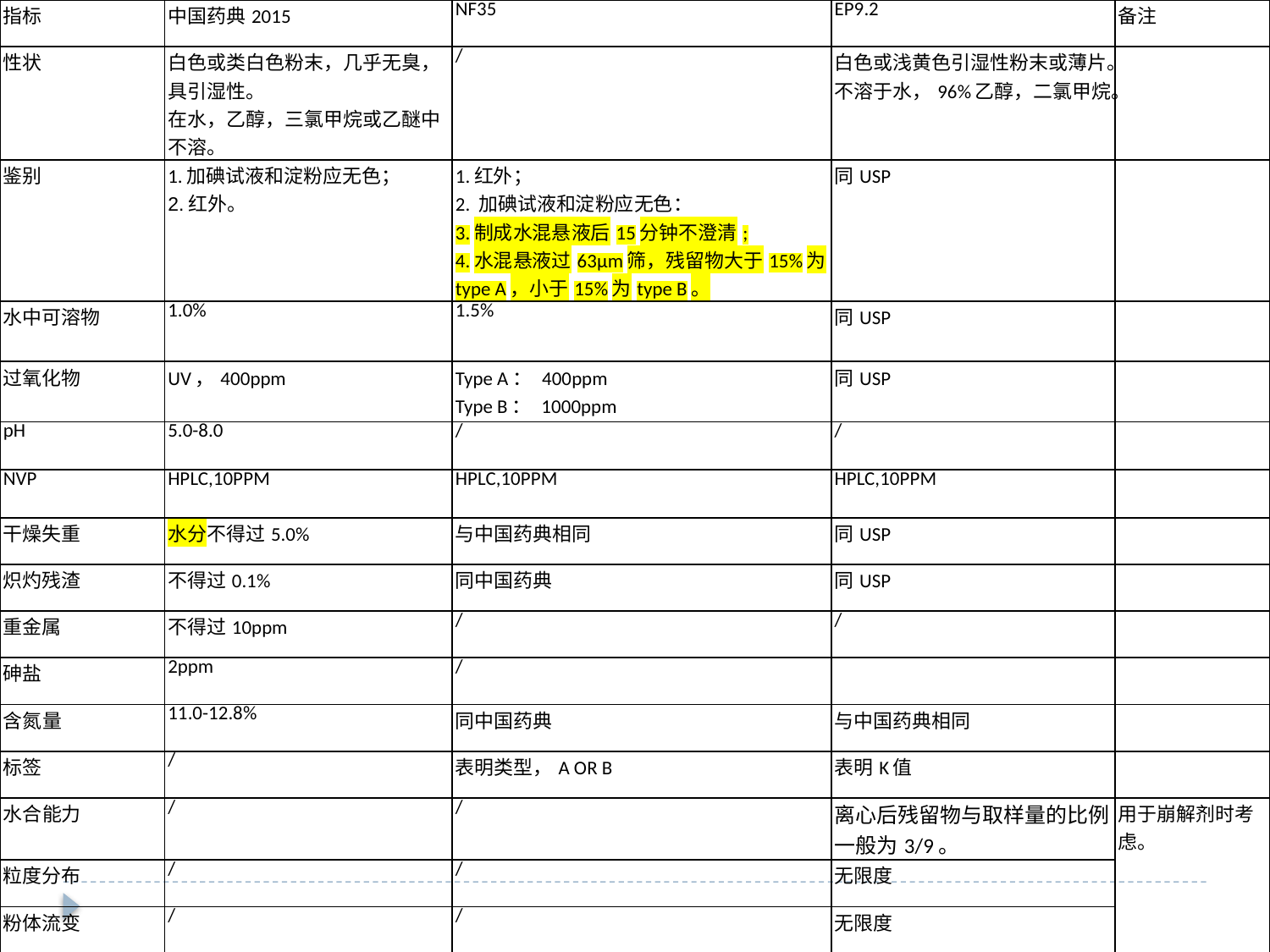

| 指标 | 中国药典2015 | NF35 | EP9.2 | 备注 |
| --- | --- | --- | --- | --- |
| 性状 | 白色或类白色粉末，几乎无臭，具引湿性。 在水，乙醇，三氯甲烷或乙醚中不溶。 | / | 白色或浅黄色引湿性粉末或薄片。 不溶于水，96%乙醇，二氯甲烷。 |  |
| 鉴别 | 1.加碘试液和淀粉应无色； 2.红外。 | 1.红外； 2. 加碘试液和淀粉应无色： 3.制成水混悬液后15分钟不澄清; 4.水混悬液过63μm筛，残留物大于15%为type A，小于15%为type B。 | 同USP |  |
| 水中可溶物 | 1.0% | 1.5% | 同USP |  |
| 过氧化物 | UV，400ppm | Type A： 400ppm Type B： 1000ppm | 同USP |  |
| pH | 5.0-8.0 | / | / |  |
| NVP | HPLC,10PPM | HPLC,10PPM | HPLC,10PPM |  |
| 干燥失重 | 水分不得过5.0% | 与中国药典相同 | 同USP |  |
| 炽灼残渣 | 不得过0.1% | 同中国药典 | 同USP |  |
| 重金属 | 不得过10ppm | / | / |  |
| 砷盐 | 2ppm | / |  |  |
| 含氮量 | 11.0-12.8% | 同中国药典 | 与中国药典相同 |  |
| 标签 | / | 表明类型，A OR B | 表明K值 |  |
| 水合能力 | / | / | 离心后残留物与取样量的比例一般为3/9。 | 用于崩解剂时考虑。 |
| 粒度分布 | / | / | 无限度 |  |
| 粉体流变 | / | / | 无限度 |  |
| 沉降体积 | / | / | 10g产品在水中所占体积应大于60ml。 | 用于混悬稳定剂 |